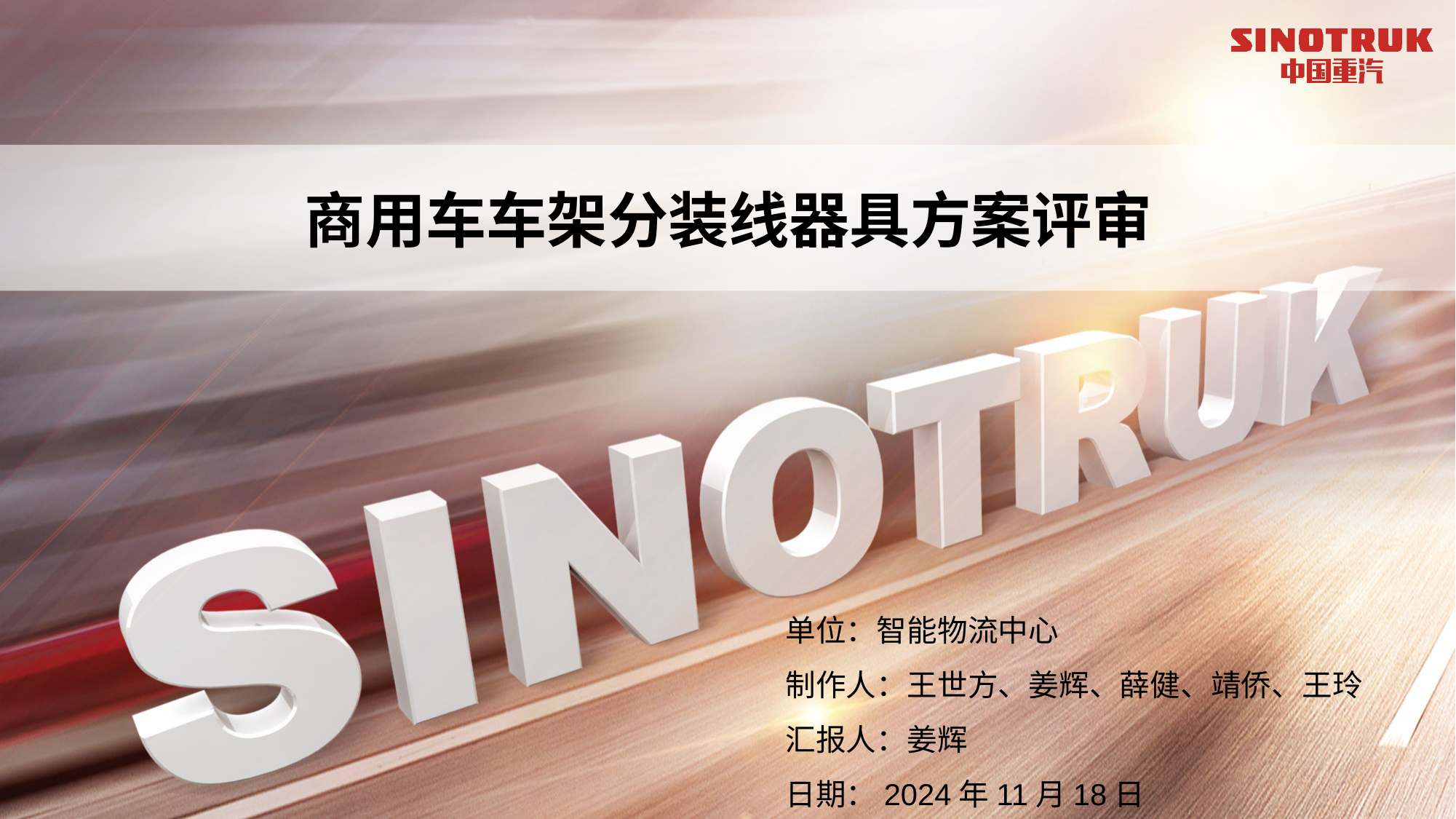

商用车车架分装线器具方案评审
单位：智能物流中心
制作人：王世方、姜辉、薛健、靖侨、王玲
汇报人：姜辉
日期：2024年11月18日